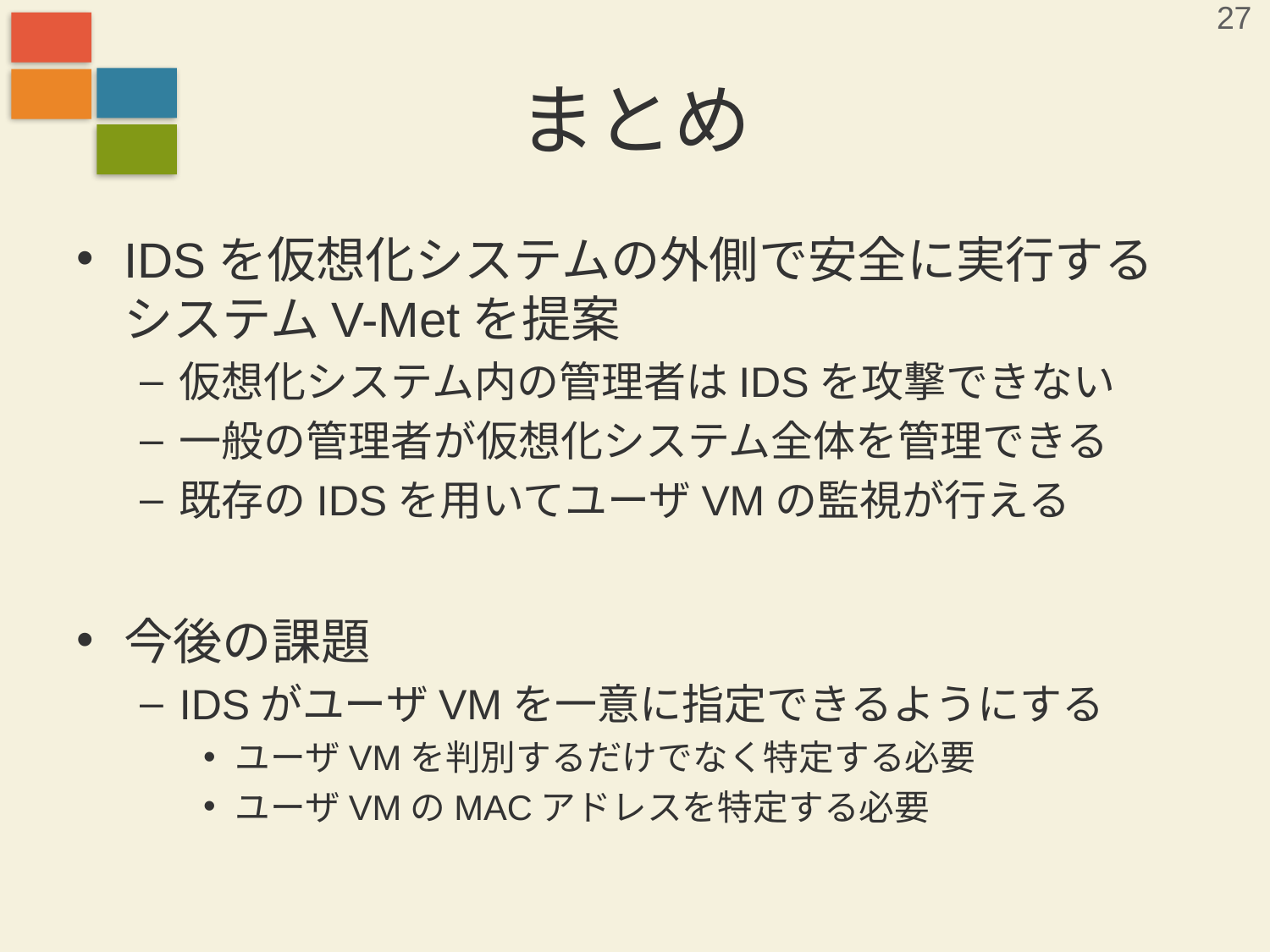

27
# まとめ
IDSを仮想化システムの外側で安全に実行するシステムV-Metを提案
仮想化システム内の管理者はIDSを攻撃できない
一般の管理者が仮想化システム全体を管理できる
既存のIDSを用いてユーザVMの監視が行える

今後の課題
IDSがユーザVMを一意に指定できるようにする
ユーザVMを判別するだけでなく特定する必要
ユーザVMのMACアドレスを特定する必要